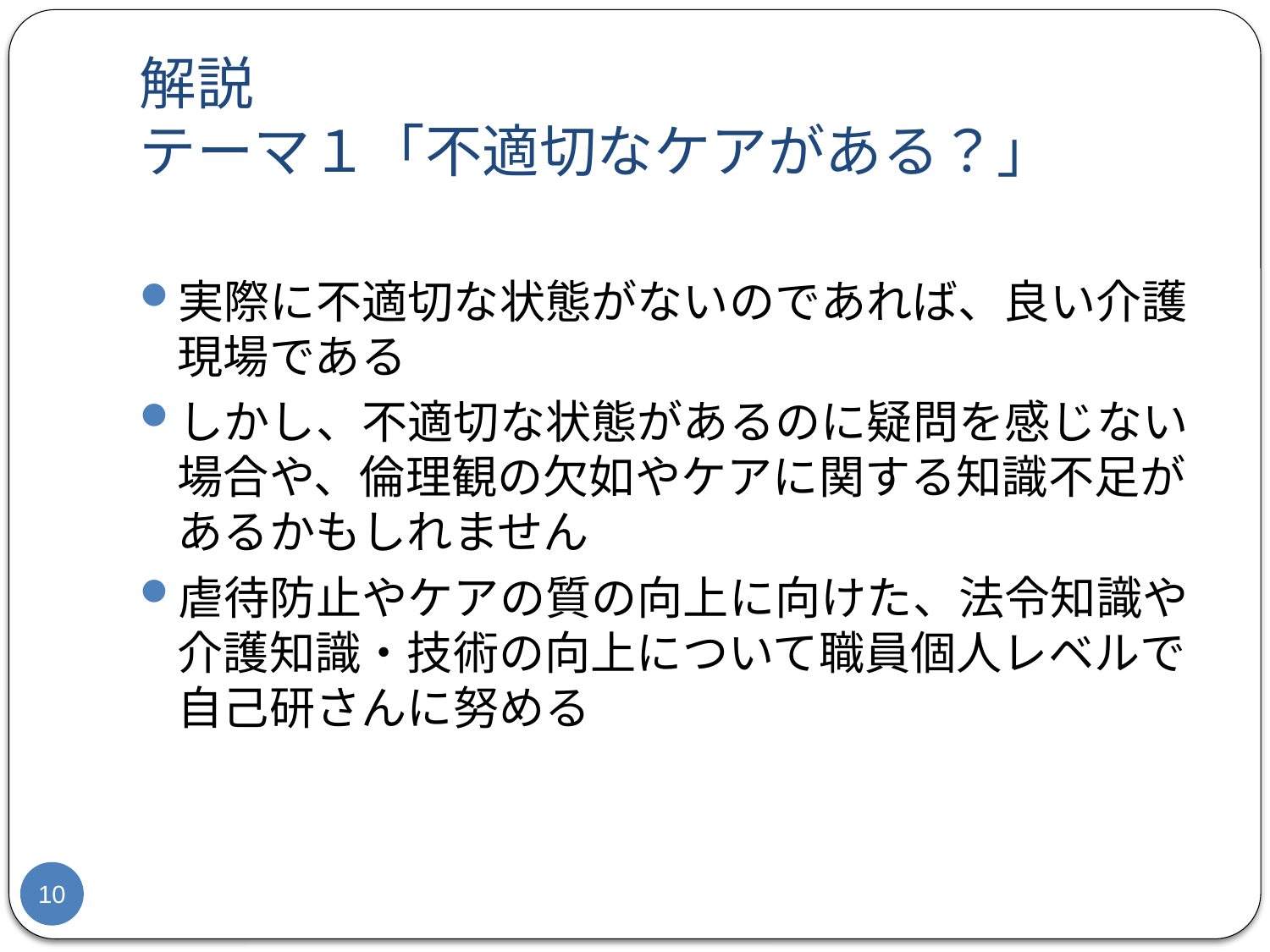

# 解説 テーマ１「不適切なケアがある？」

実際に不適切な状態がないのであれば、良い介護現場である
しかし、不適切な状態があるのに疑問を感じない場合や、倫理観の欠如やケアに関する知識不足があるかもしれません
虐待防止やケアの質の向上に向けた、法令知識や介護知識・技術の向上について職員個人レベルで自己研さんに努める
10